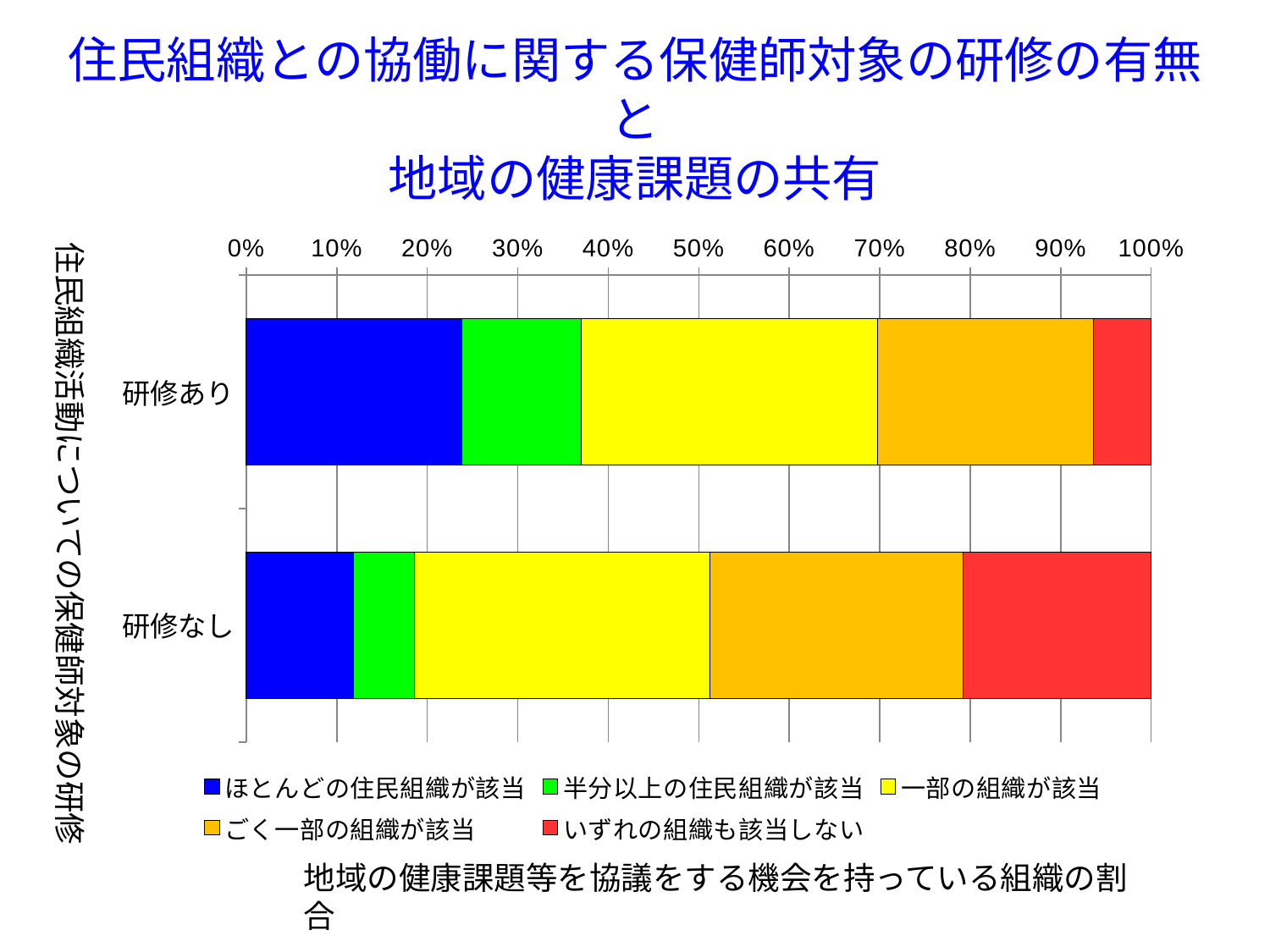

# 住民組織との協働に関する保健師対象の研修の有無と 地域の健康課題の共有

### Chart

| Category | ほとんどの住民組織が該当 | 半分以上の住民組織が該当 | 一部の組織が該当 | ごく一部の組織が該当 | いずれの組織も該当しない |
|---|---|---|---|---|---|
| 研修あり | 56.0 | 31.0 | 77.0 | 56.0 | 15.0 |
| 研修なし | 76.0 | 43.0 | 209.0 | 179.0 | 133.0 |
住民組織活動についての保健師対象の研修
地域の健康課題等を協議をする機会を持っている組織の割合